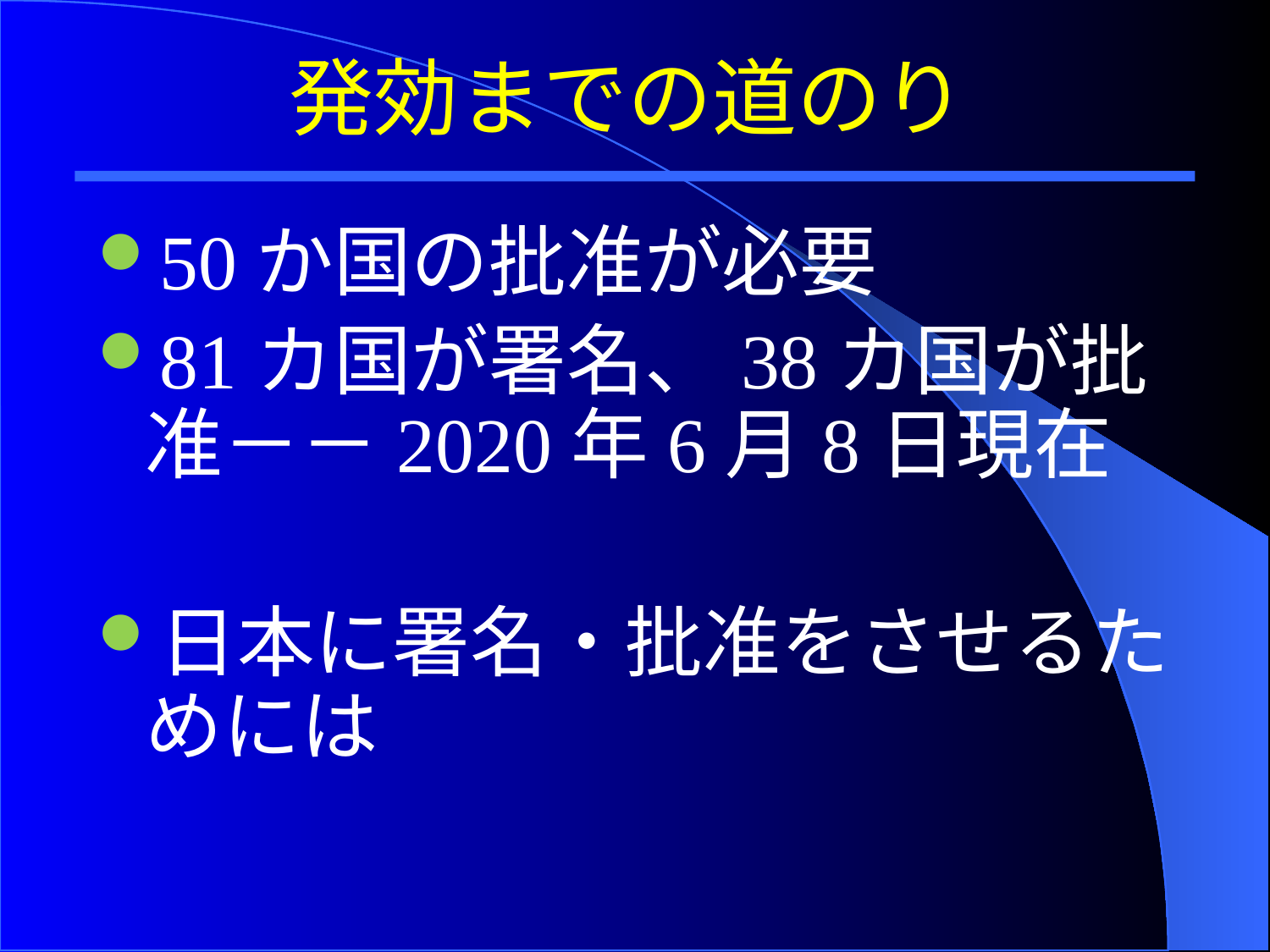

# 発効までの道のり

50か国の批准が必要
81カ国が署名、38カ国が批准－－2020年6月8日現在

日本に署名・批准をさせるためには